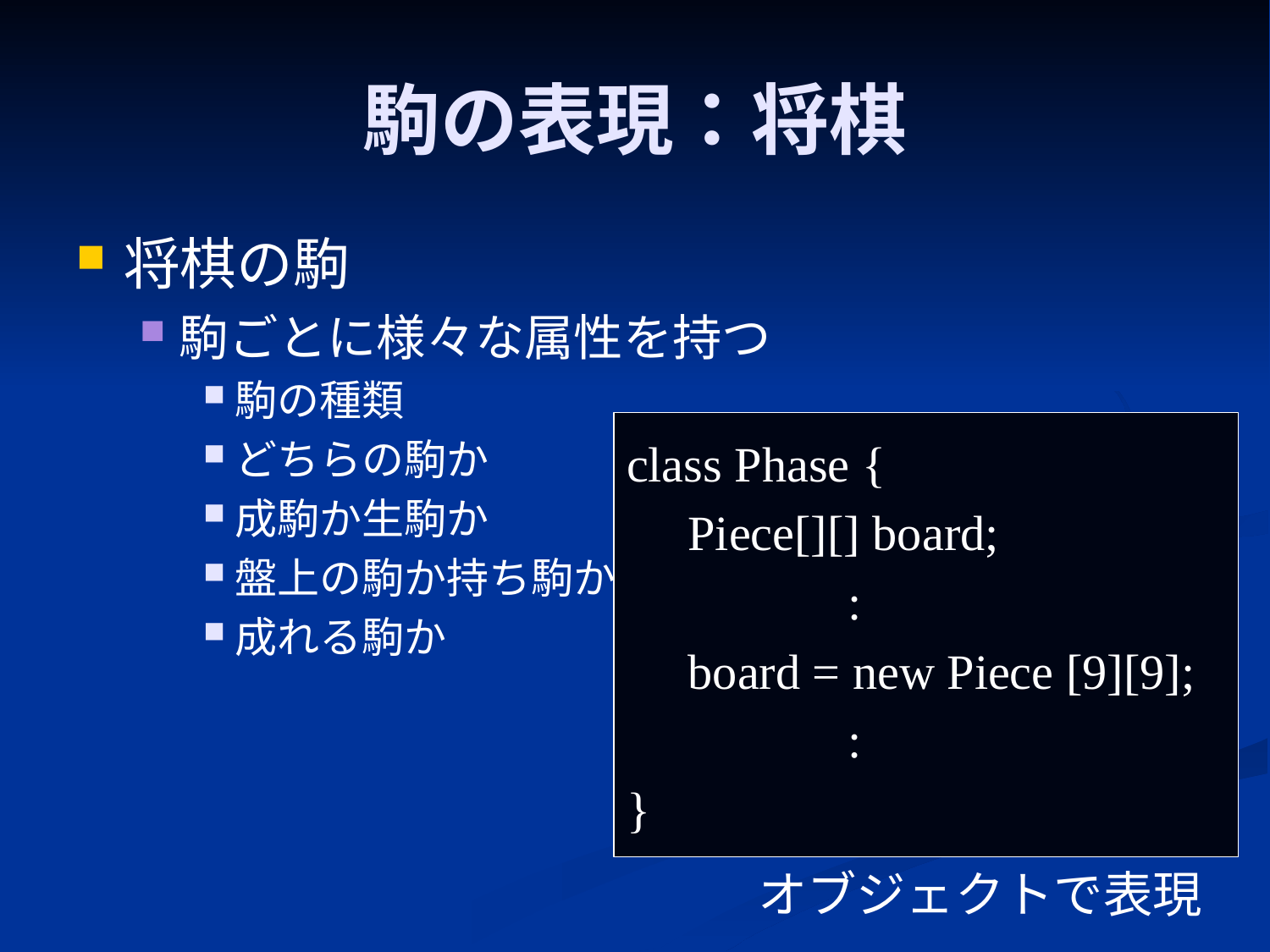

# 駒の表現：将棋
将棋の駒
駒ごとに様々な属性を持つ
駒の種類
どちらの駒か
成駒か生駒か
盤上の駒か持ち駒か
成れる駒か
class Phase {
     Piece[][] board;
                  :
     board = new Piece [9][9];
                  :
}
オブジェクトで表現